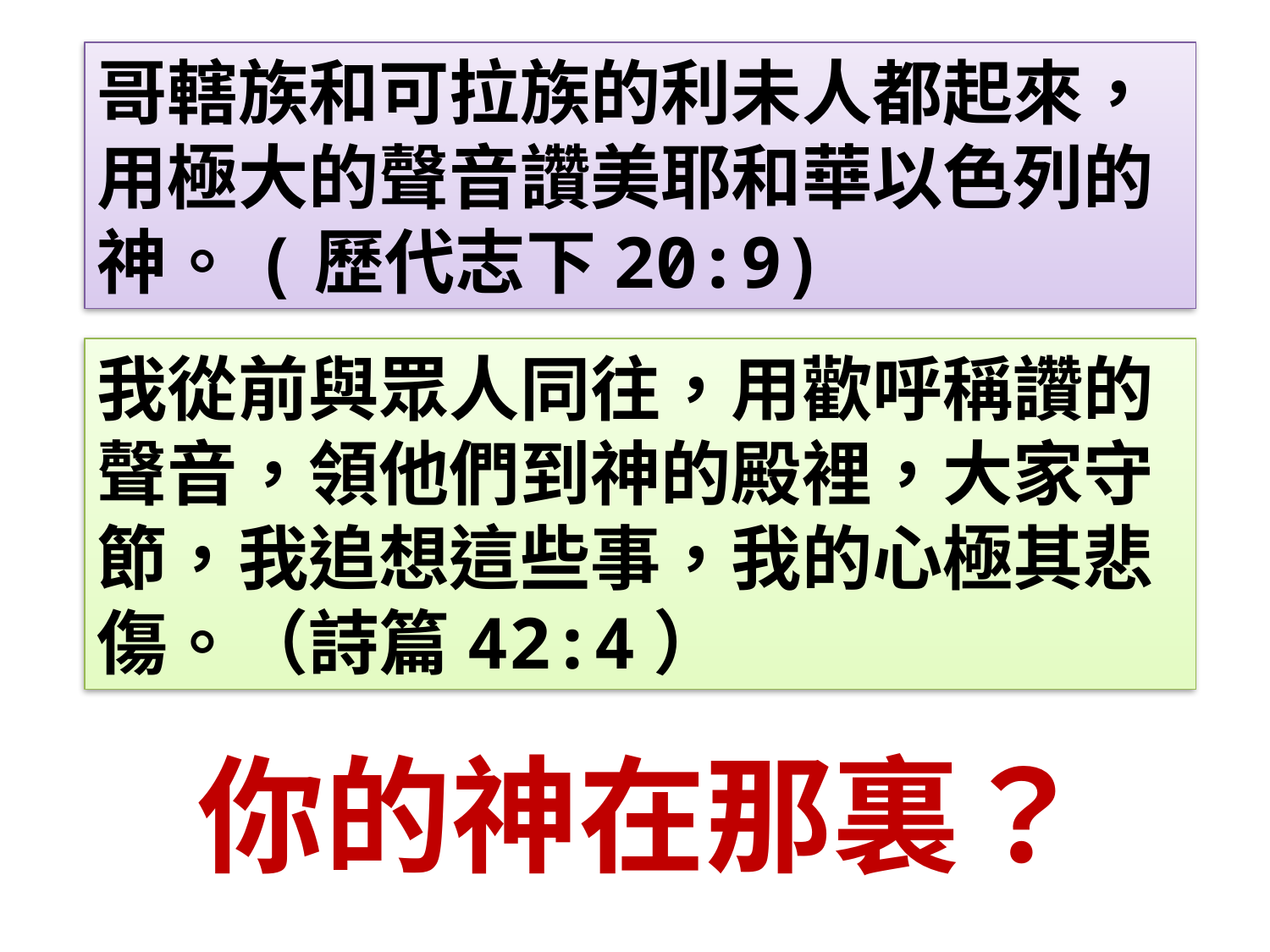

哥轄族和可拉族的利未人都起來，用極大的聲音讚美耶和華以色列的神。(歷代志下20:9)
我從前與眾人同往，用歡呼稱讚的聲音，領他們到神的殿裡，大家守節，我追想這些事，我的心極其悲傷。（詩篇42:4）
你的神在那裏？